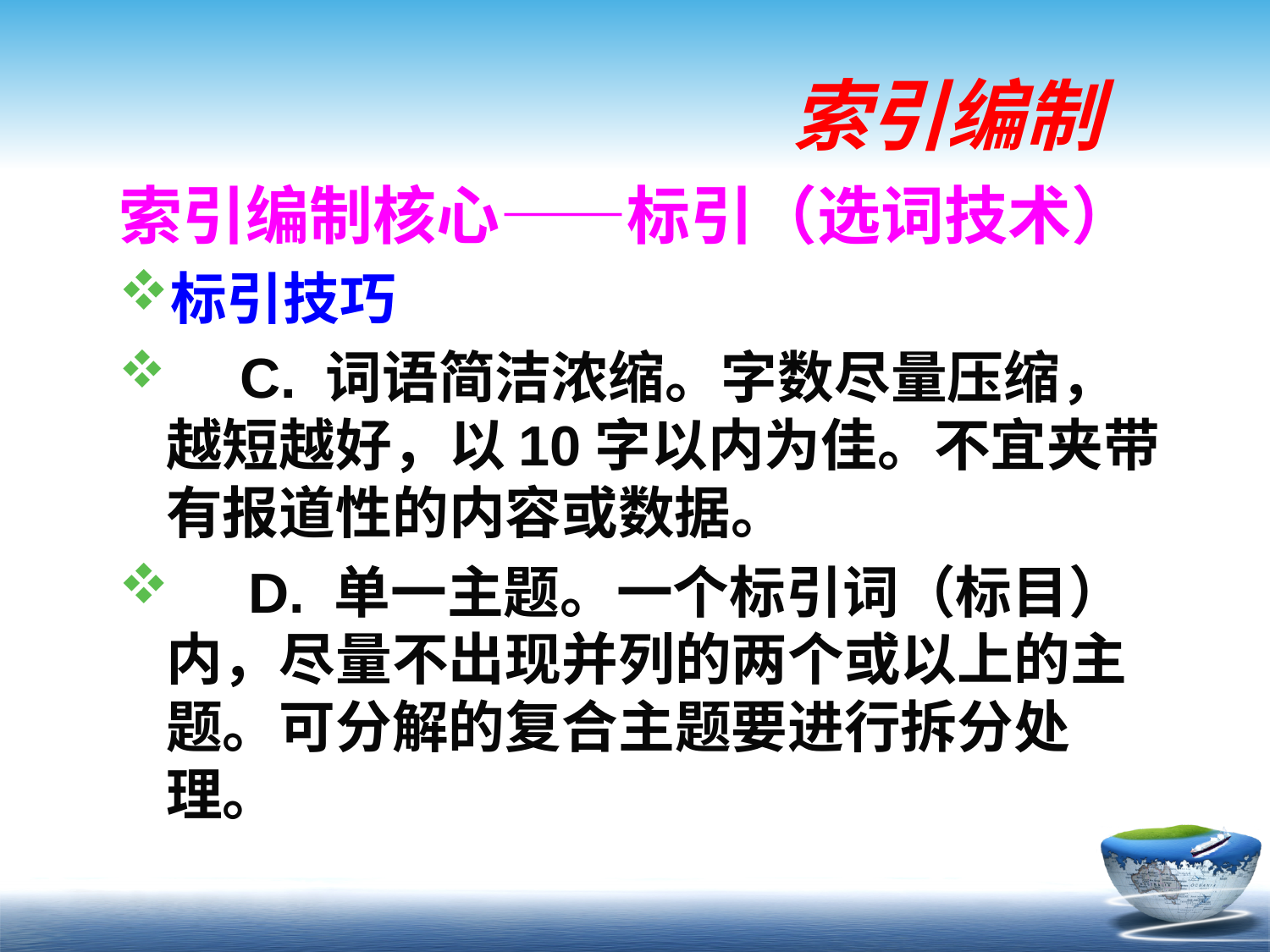

# 索引编制
索引编制核心——标引（选词技术）
标引技巧
     C. 词语简洁浓缩。字数尽量压缩，越短越好，以10字以内为佳。不宜夹带有报道性的内容或数据。
     D. 单一主题。一个标引词（标目）内，尽量不出现并列的两个或以上的主题。可分解的复合主题要进行拆分处理。